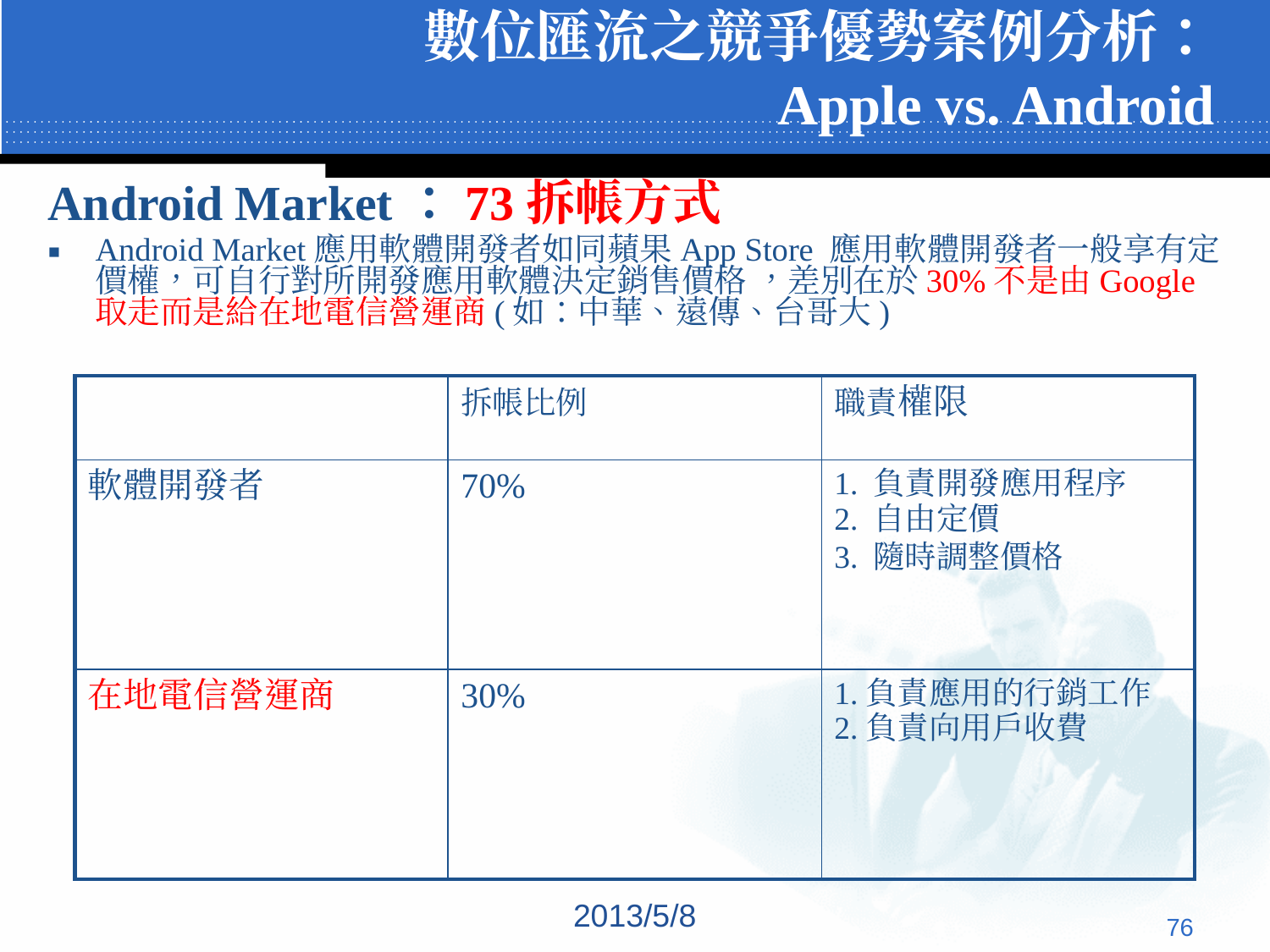

# 數位匯流之競爭優勢案例分析： Apple vs. Android
Android Market：73拆帳方式
Android Market應用軟體開發者如同蘋果App Store 應用軟體開發者一般享有定價權，可自行對所開發應用軟體決定銷售價格 ，差別在於30%不是由Google取走而是給在地電信營運商(如：中華、遠傳、台哥大)
|  | 拆帳比例 | 職責權限 |
| --- | --- | --- |
| 軟體開發者 | 70% | 1. 負責開發應用程序 2. 自由定價 3. 隨時調整價格 |
| 在地電信營運商 | 30% | 1.負責應用的行銷工作 2.負責向用戶收費 |
2013/5/8
76